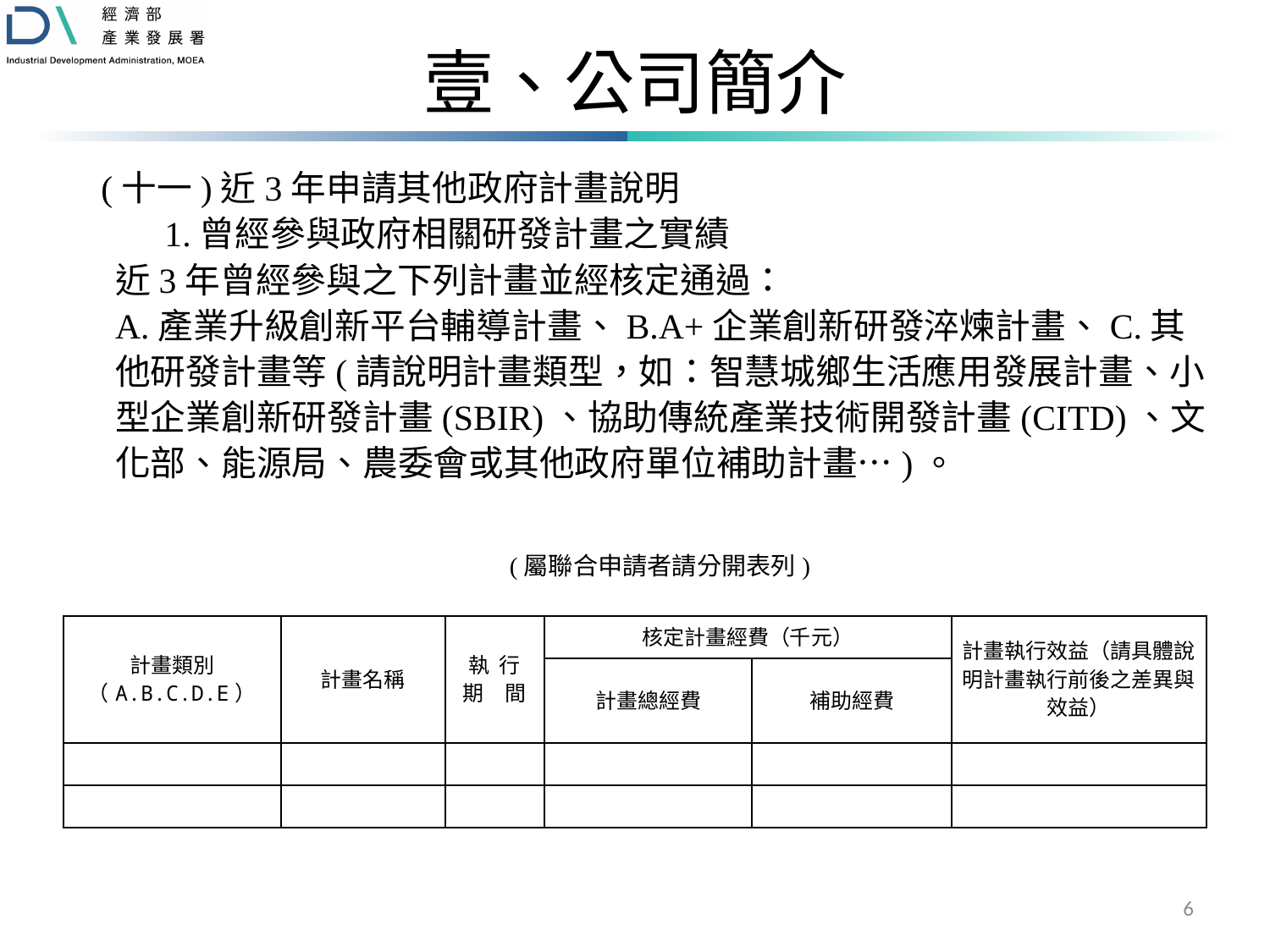

# 壹、公司簡介
(十一)近3年申請其他政府計畫說明
1.曾經參與政府相關研發計畫之實績
近3年曾經參與之下列計畫並經核定通過：
A.產業升級創新平台輔導計畫、B.A+企業創新研發淬煉計畫、C.其他研發計畫等(請說明計畫類型，如：智慧城鄉生活應用發展計畫、小型企業創新研發計畫(SBIR)、協助傳統產業技術開發計畫(CITD)、文化部、能源局、農委會或其他政府單位補助計畫…)。
(屬聯合申請者請分開表列)
| 計畫類別 （A.B.C.D.E） | 計畫名稱 | 執 行 期　間 | 核定計畫經費（千元） |  | 計畫執行效益（請具體說明計畫執行前後之差異與效益） |
| --- | --- | --- | --- | --- | --- |
|  |  |  | 計畫總經費 | 補助經費 |  |
|  |  |  |  |  |  |
|  |  |  |  |  |  |
6